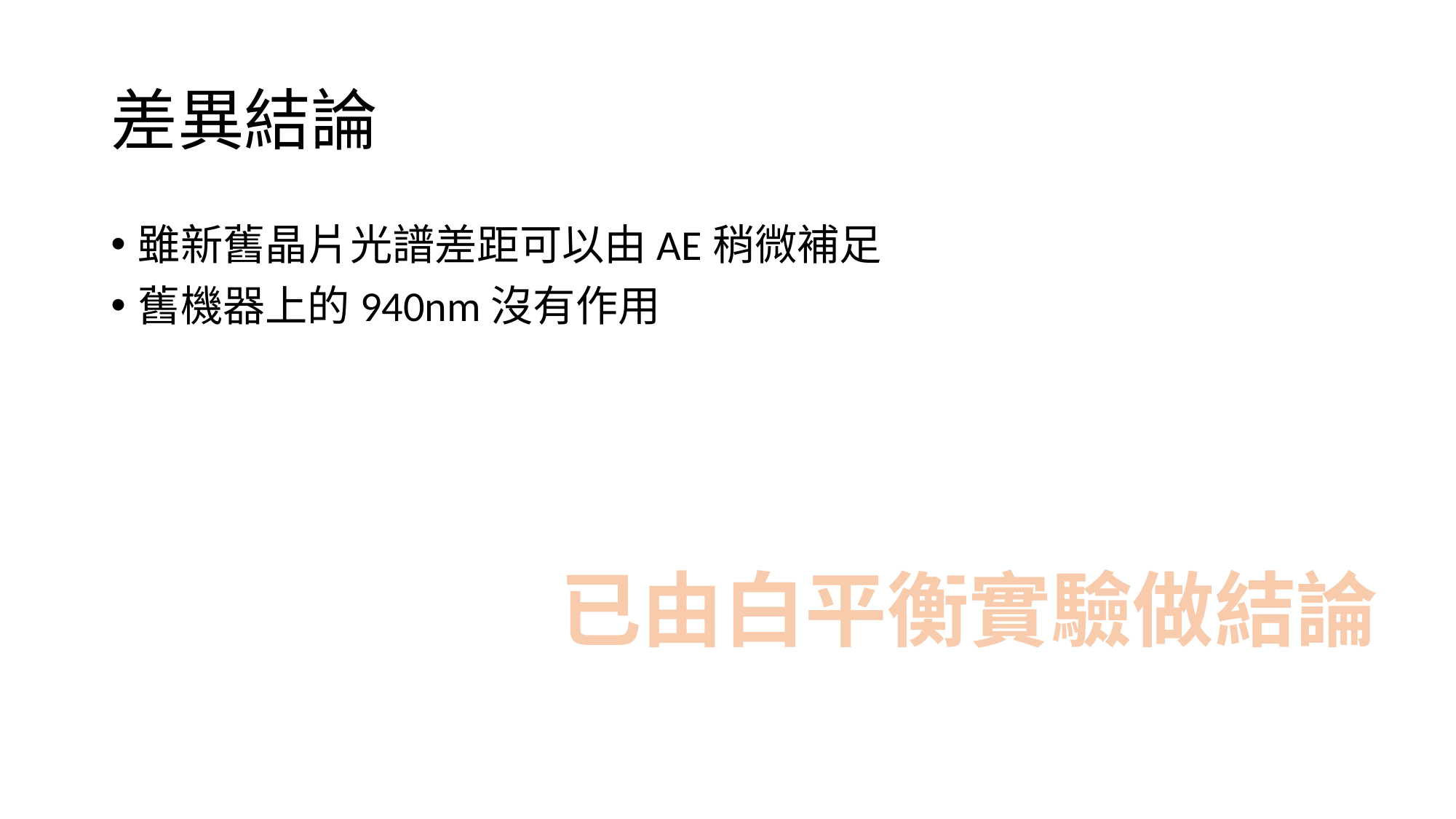

# 差異結論
雖新舊晶片光譜差距可以由AE稍微補足
舊機器上的940nm沒有作用
已由白平衡實驗做結論